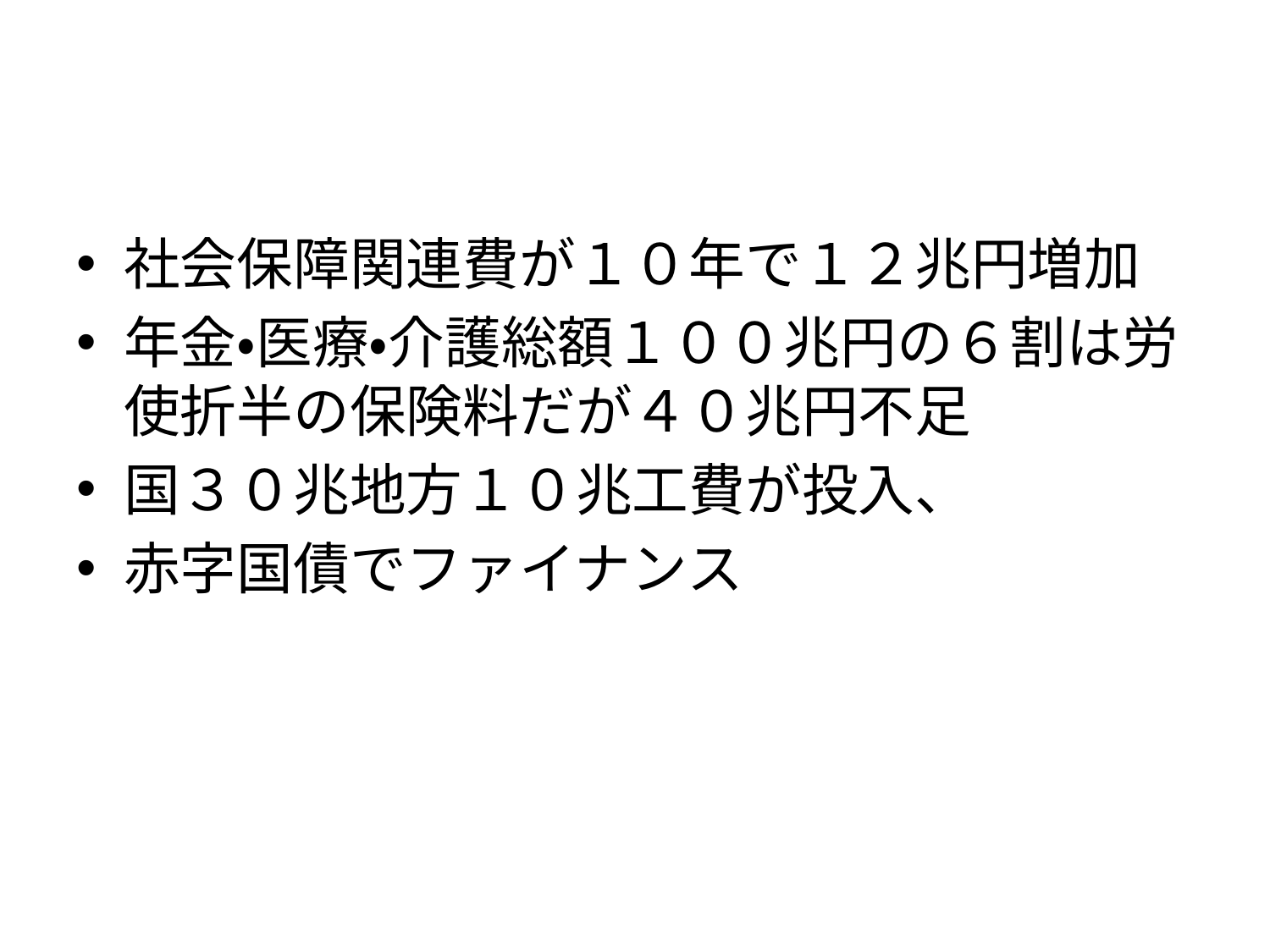

#
社会保障関連費が１０年で１２兆円増加
年金・医療・介護総額１００兆円の６割は労使折半の保険料だが４０兆円不足
国３０兆地方１０兆工費が投入、
赤字国債でファイナンス